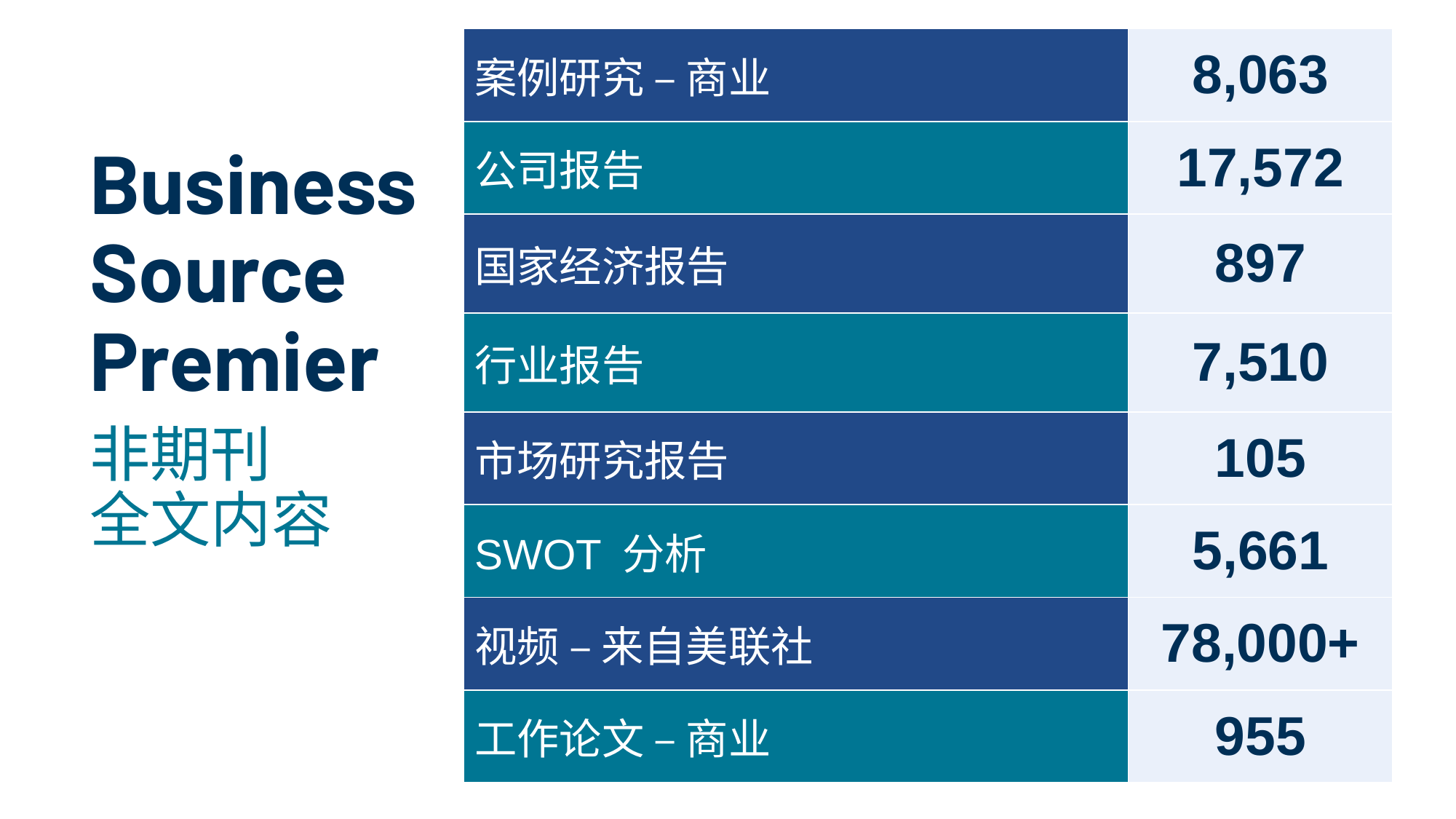

| 案例研究 – 商业 | 8,063 |
| --- | --- |
| 公司报告 | 17,572 |
| 国家经济报告 | 897 |
| 行业报告 | 7,510 |
| 市场研究报告 | 105 |
| SWOT 分析 | 5,661 |
| 视频 – 来自美联社 | 78,000+ |
| 工作论文 – 商业 | 955 |
# Business Source Premier
非期刊
全文内容